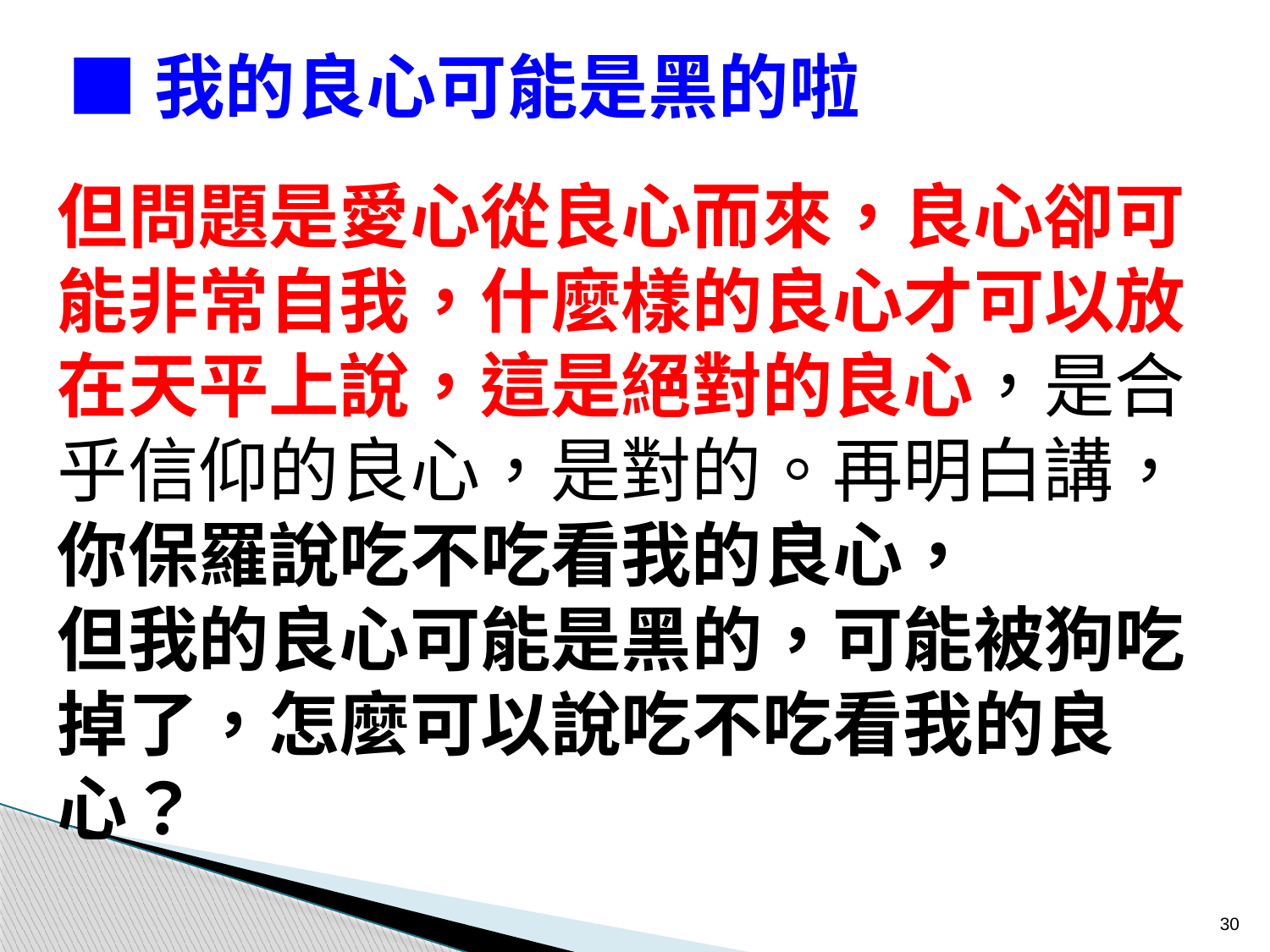

■我的良心可能是黑的啦
但問題是愛心從良心而來，良心卻可能非常自我，什麼樣的良心才可以放在天平上說，這是絕對的良心，是合乎信仰的良心，是對的。再明白講，你保羅說吃不吃看我的良心，
但我的良心可能是黑的，可能被狗吃掉了，怎麼可以說吃不吃看我的良心？
30